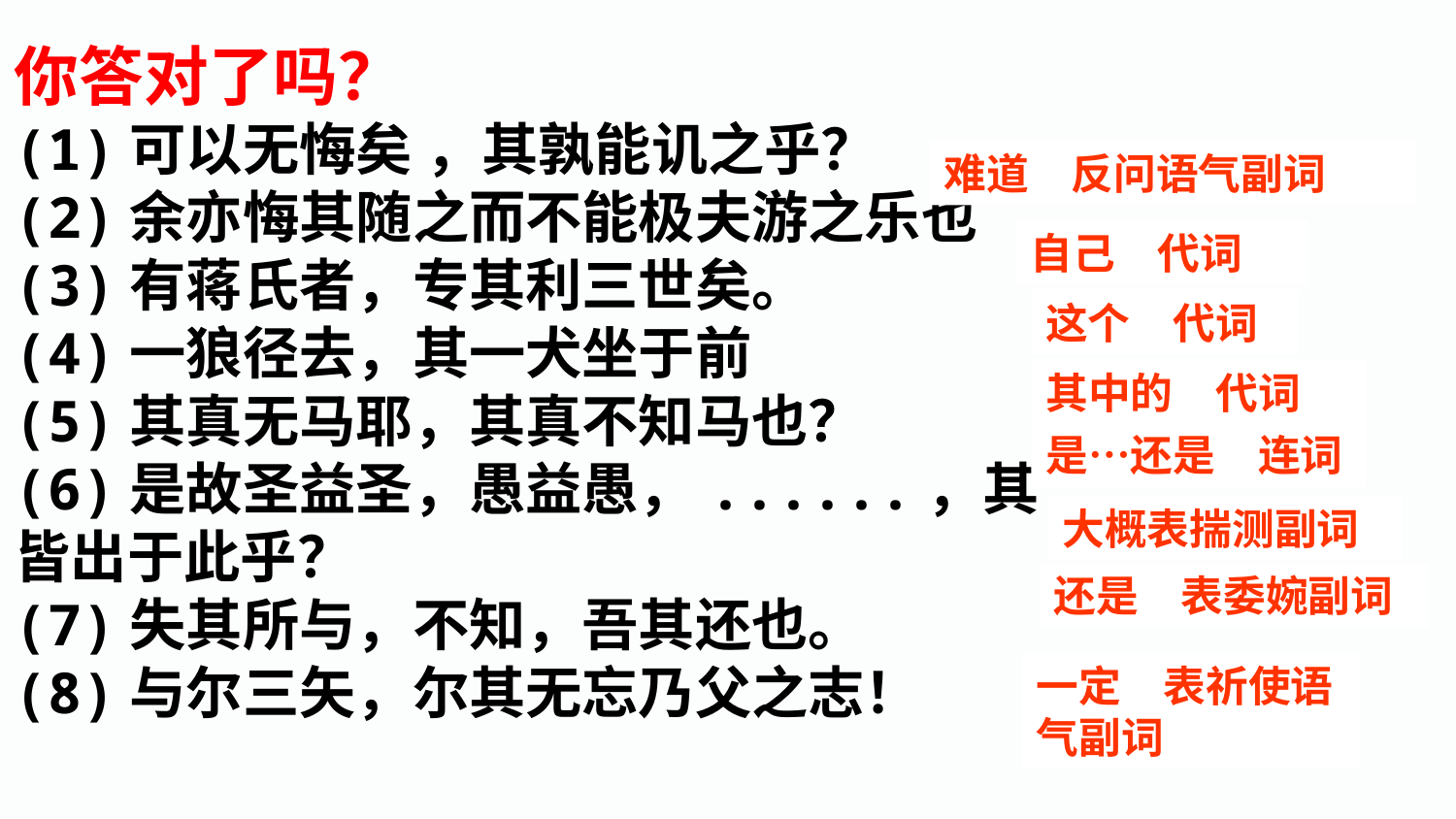

你答对了吗？
(1)可以无悔矣 ，其孰能讥之乎？
(2)余亦悔其随之而不能极夫游之乐也
(3)有蒋氏者，专其利三世矣。
(4)一狼径去，其一犬坐于前
(5)其真无马耶，其真不知马也？
(6)是故圣益圣，愚益愚，......，其皆出于此乎？
(7)失其所与，不知，吾其还也。
(8)与尔三矢，尔其无忘乃父之志！
难道　反问语气副词
自己　代词
这个　代词
其中的　代词
是…还是　连词
大概表揣测副词
还是　表委婉副词
一定　表祈使语气副词